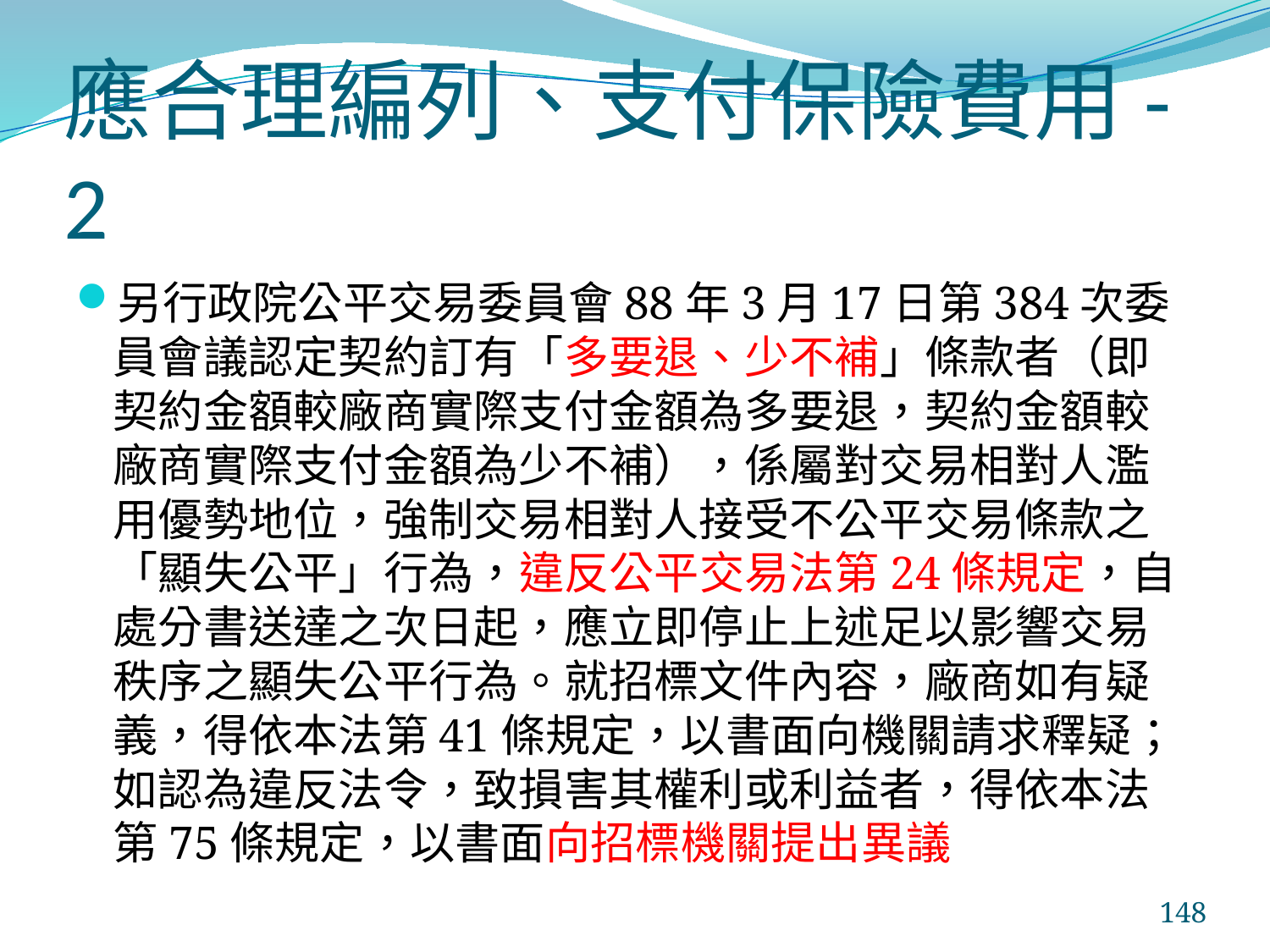

# 應合理編列、支付保險費用-2
另行政院公平交易委員會88年3月17日第384次委員會議認定契約訂有「多要退、少不補」條款者（即契約金額較廠商實際支付金額為多要退，契約金額較廠商實際支付金額為少不補），係屬對交易相對人濫用優勢地位，強制交易相對人接受不公平交易條款之「顯失公平」行為，違反公平交易法第24條規定，自處分書送達之次日起，應立即停止上述足以影響交易秩序之顯失公平行為。就招標文件內容，廠商如有疑義，得依本法第41條規定，以書面向機關請求釋疑；如認為違反法令，致損害其權利或利益者，得依本法第75條規定，以書面向招標機關提出異議
148